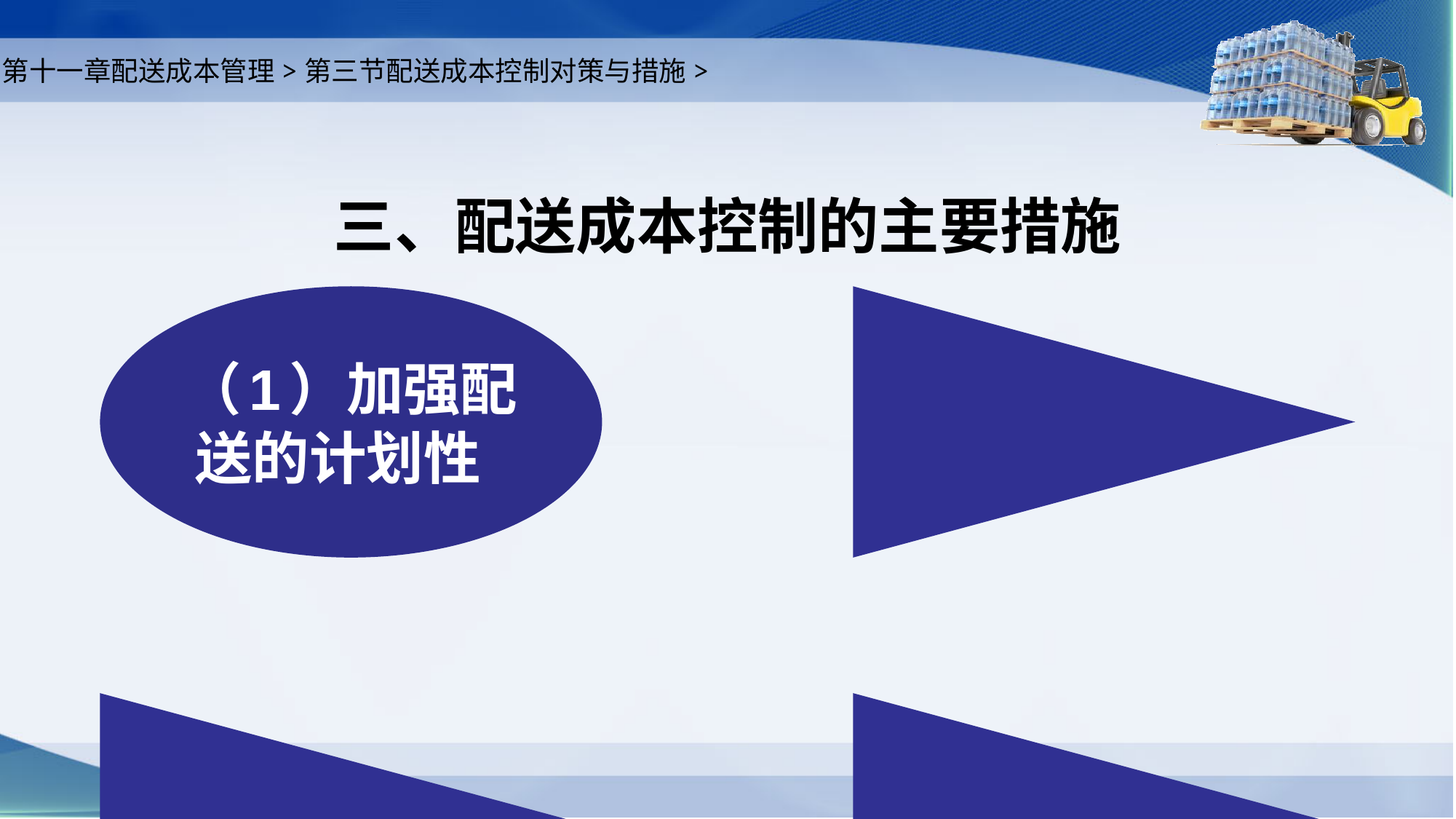

第十一章配送成本管理>第三节配送成本控制对策与措施>
# 三、配送成本控制的主要措施
（1）加强配送的计划性